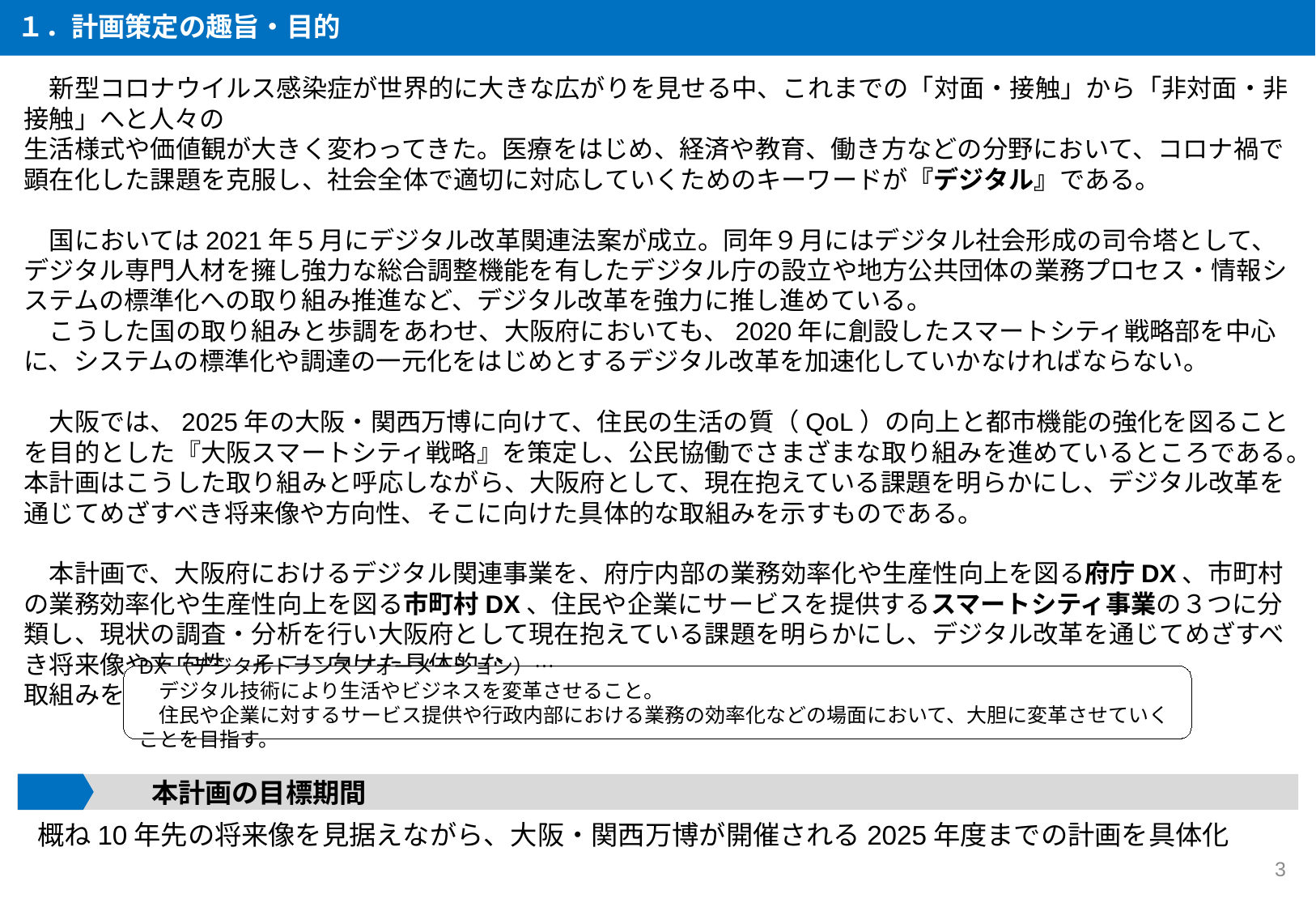

１．計画策定の趣旨・目的
　新型コロナウイルス感染症が世界的に大きな広がりを見せる中、これまでの「対面・接触」から「非対面・非接触」へと人々の
生活様式や価値観が大きく変わってきた。医療をはじめ、経済や教育、働き方などの分野において、コロナ禍で顕在化した課題を克服し、社会全体で適切に対応していくためのキーワードが『デジタル』である。

　国においては2021年５月にデジタル改革関連法案が成立。同年９月にはデジタル社会形成の司令塔として、デジタル専門人材を擁し強力な総合調整機能を有したデジタル庁の設立や地方公共団体の業務プロセス・情報システムの標準化への取り組み推進など、デジタル改革を強力に推し進めている。
　こうした国の取り組みと歩調をあわせ、大阪府においても、2020年に創設したスマートシティ戦略部を中心に、システムの標準化や調達の一元化をはじめとするデジタル改革を加速化していかなければならない。

　大阪では、2025年の大阪・関西万博に向けて、住民の生活の質（QoL）の向上と都市機能の強化を図ることを目的とした『大阪スマートシティ戦略』を策定し、公民協働でさまざまな取り組みを進めているところである。本計画はこうした取り組みと呼応しながら、大阪府として、現在抱えている課題を明らかにし、デジタル改革を通じてめざすべき将来像や方向性、そこに向けた具体的な取組みを示すものである。

　本計画で、大阪府におけるデジタル関連事業を、府庁内部の業務効率化や生産性向上を図る府庁DX、市町村の業務効率化や生産性向上を図る市町村DX、住民や企業にサービスを提供するスマートシティ事業の３つに分類し、現状の調査・分析を行い大阪府として現在抱えている課題を明らかにし、デジタル改革を通じてめざすべき将来像や方向性、そこに向けた具体的な
取組みを示すとともに、必要な推進体制のあり方を検討していく。
DX（デジタルトランスフォーメーション）…
　デジタル技術により生活やビジネスを変革させること。
　住民や企業に対するサービス提供や行政内部における業務の効率化などの場面において、大胆に変革させていくことを目指す。

　　　　　本計画の目標期間
　概ね10年先の将来像を見据えながら、大阪・関西万博が開催される2025年度までの計画を具体化
3